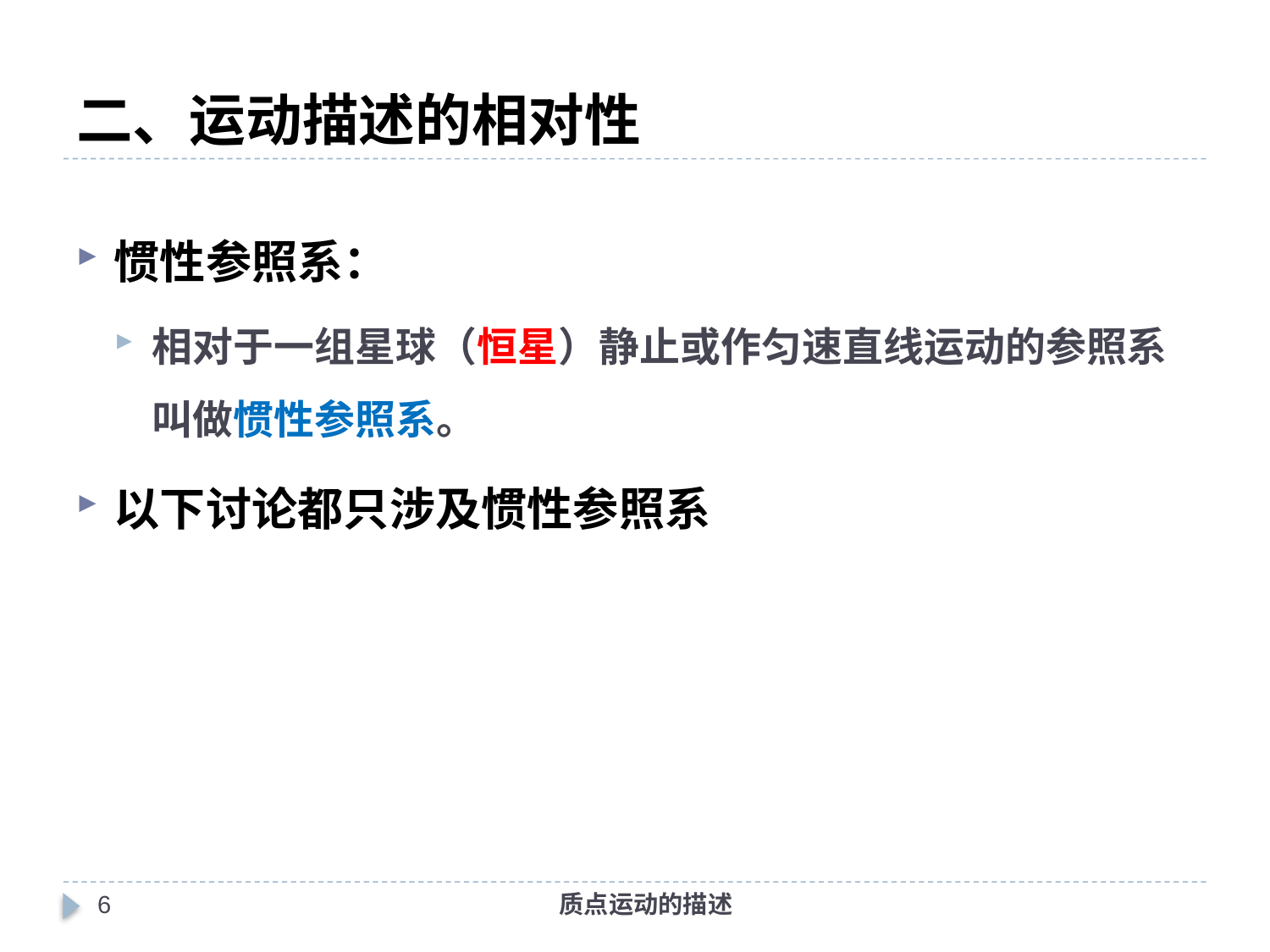

# 二、运动描述的相对性
惯性参照系：
相对于一组星球（恒星）静止或作匀速直线运动的参照系叫做惯性参照系。
以下讨论都只涉及惯性参照系
6
质点运动的描述